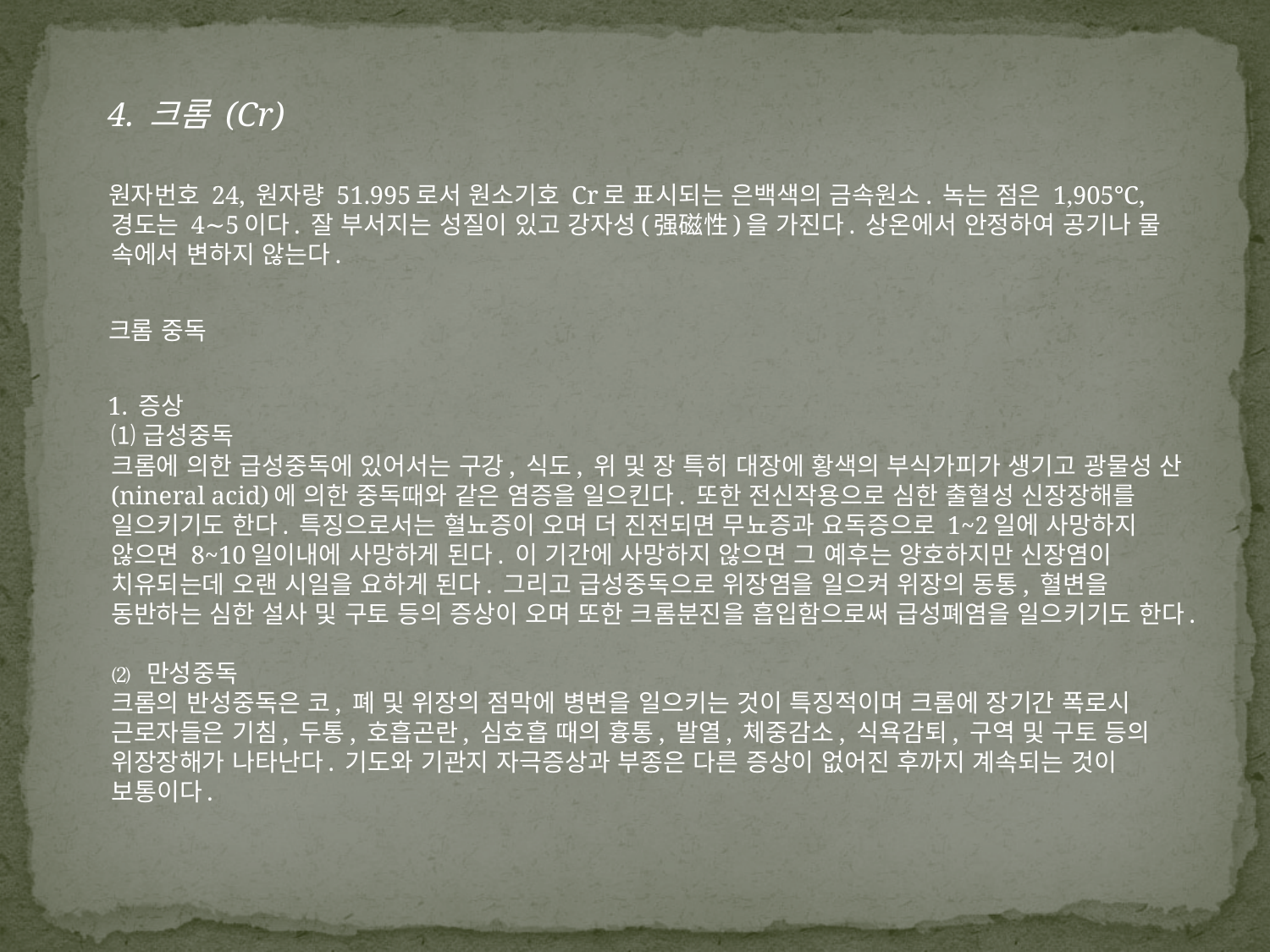

4. 크롬 (Cr)

    원자번호 24, 원자량 51.995로서 원소기호 Cr로 표시되는 은백색의 금속원소. 녹는 점은 1,905℃, 경도는 4∼5이다. 잘 부서지는 성질이 있고 강자성(强磁性)을 가진다. 상온에서 안정하여 공기나 물 속에서 변하지 않는다.

    크롬 중독

     1. 증상
⑴ 급성중독
크롬에 의한 급성중독에 있어서는 구강, 식도, 위 및 장 특히 대장에 황색의 부식가피가 생기고 광물성 산 (nineral acid)에 의한 중독때와 같은 염증을 일으킨다. 또한 전신작용으로 심한 출혈성 신장장해를 일으키기도 한다. 특징으로서는 혈뇨증이 오며 더 진전되면 무뇨증과 요독증으로 1~2일에 사망하지 않으면 8~10일이내에 사망하게 된다. 이 기간에 사망하지 않으면 그 예후는 양호하지만 신장염이 치유되는데 오랜 시일을 요하게 된다. 그리고 급성중독으로 위장염을 일으켜 위장의 동통, 혈변을 동반하는 심한 설사 및 구토 등의 증상이 오며 또한 크롬분진을 흡입함으로써 급성폐염을 일으키기도 한다.
⑵ 만성중독
크롬의 반성중독은 코, 폐 및 위장의 점막에 병변을 일으키는 것이 특징적이며 크롬에 장기간 폭로시 근로자들은 기침, 두통, 호흡곤란, 심호흡 때의 흉통, 발열, 체중감소, 식욕감퇴, 구역 및 구토 등의 위장장해가 나타난다. 기도와 기관지 자극증상과 부종은 다른 증상이 없어진 후까지 계속되는 것이 보통이다.